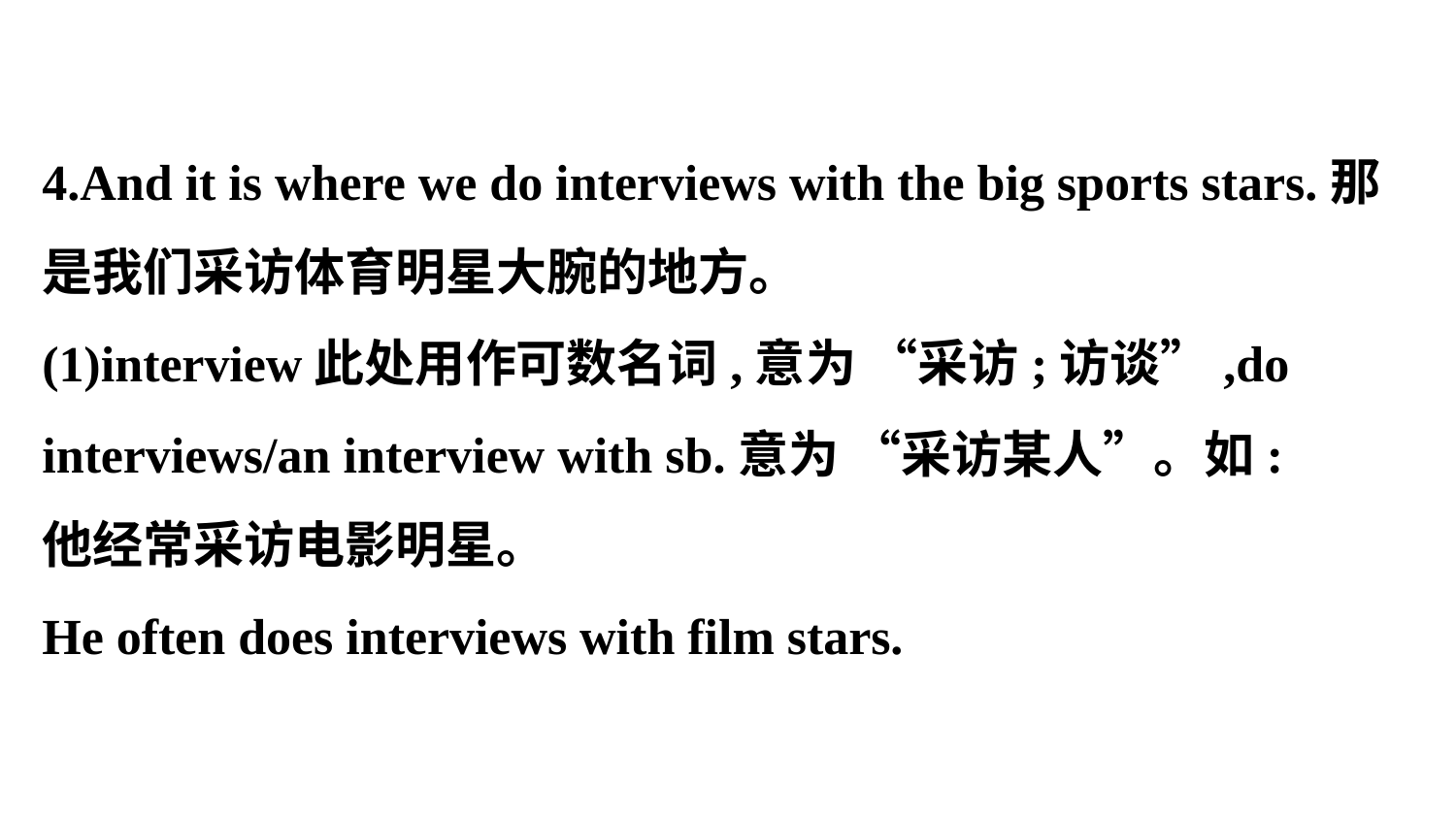

4.And it is where we do interviews with the big sports stars.那是我们采访体育明星大腕的地方。
(1)interview此处用作可数名词,意为 “采访;访谈”,do interviews/an interview with sb.意为 “采访某人”。如:
他经常采访电影明星。
He often does interviews with film stars.